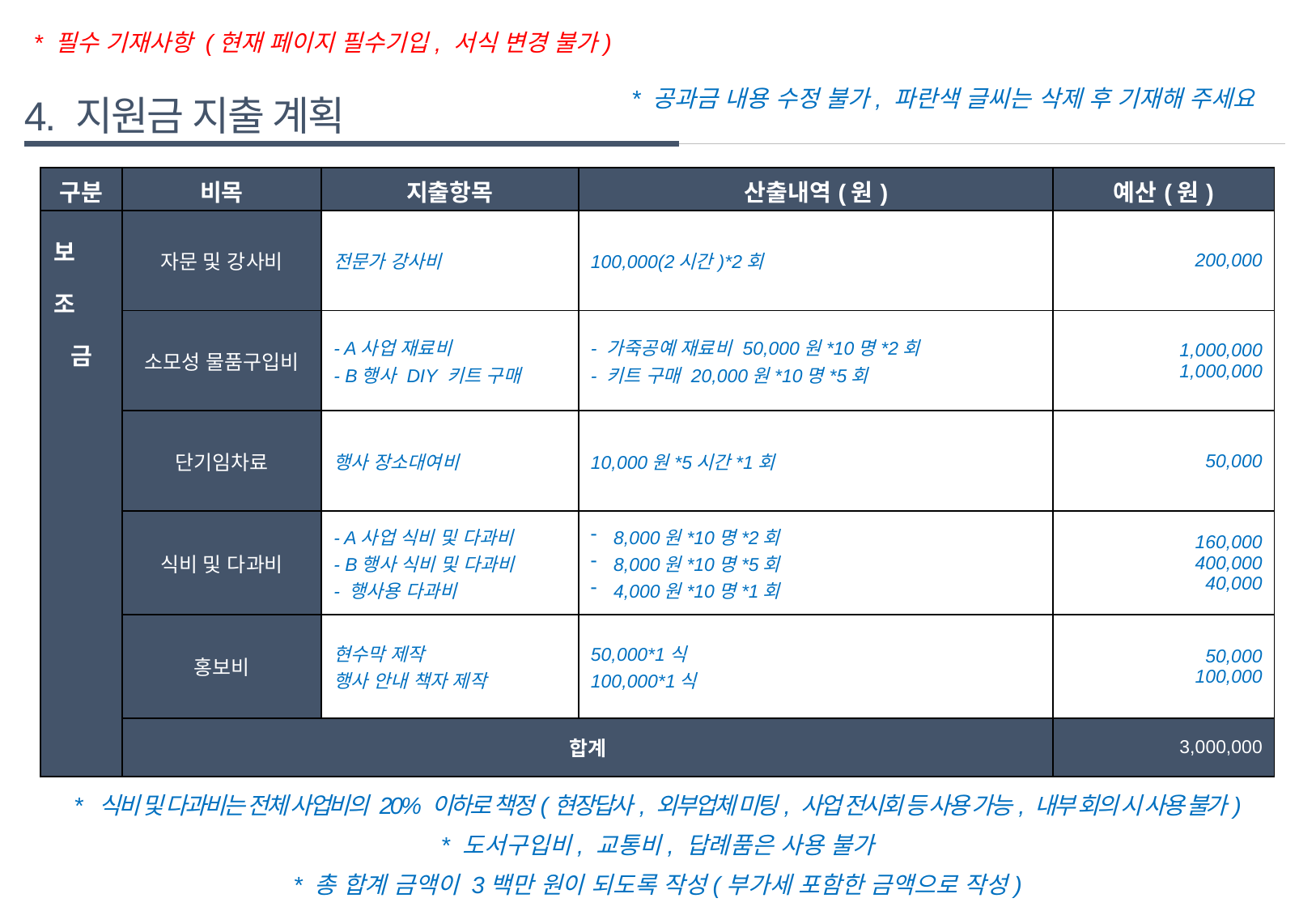

* 필수 기재사항 (현재 페이지 필수기입, 서식 변경 불가)
* 공과금 내용 수정 불가, 파란색 글씨는 삭제 후 기재해 주세요
4. 지원금 지출 계획
| 구분 | 비목 | 지출항목 | 산출내역(원) | 예산(원) |
| --- | --- | --- | --- | --- |
| 보 조 금 | 자문 및 강사비 | 전문가 강사비 | 100,000(2시간)\*2회 | 200,000 |
|  | 소모성 물품구입비 | - A사업 재료비 - B행사 DIY 키트 구매 | - 가죽공예 재료비 50,000원\*10명\*2회 - 키트 구매 20,000원\*10명\*5회 | 1,000,000 1,000,000 |
|  | 단기임차료 | 행사 장소대여비 | 10,000원\*5시간\*1회 | 50,000 |
|  | 식비 및 다과비 | - A사업 식비 및 다과비 - B행사 식비 및 다과비 - 행사용 다과비 | 8,000원\*10명\*2회 8,000원\*10명\*5회 4,000원\*10명\*1회 | 160,000 400,000 40,000 |
|  | 홍보비 | 현수막 제작 행사 안내 책자 제작 | 50,000\*1식 100,000\*1식 | 50,000 100,000 |
|  | 합계 |  |  | 3,000,000 |
*  식비 및 다과비는 전체 사업비의 20% 이하로 책정(현장답사, 외부업체 미팅, 사업 전시회 등 사용 가능, 내부 회의 시 사용 불가)
* 도서구입비, 교통비, 답례품은 사용 불가
* 총 합계 금액이 3백만 원이 되도록 작성(부가세 포함한 금액으로 작성)